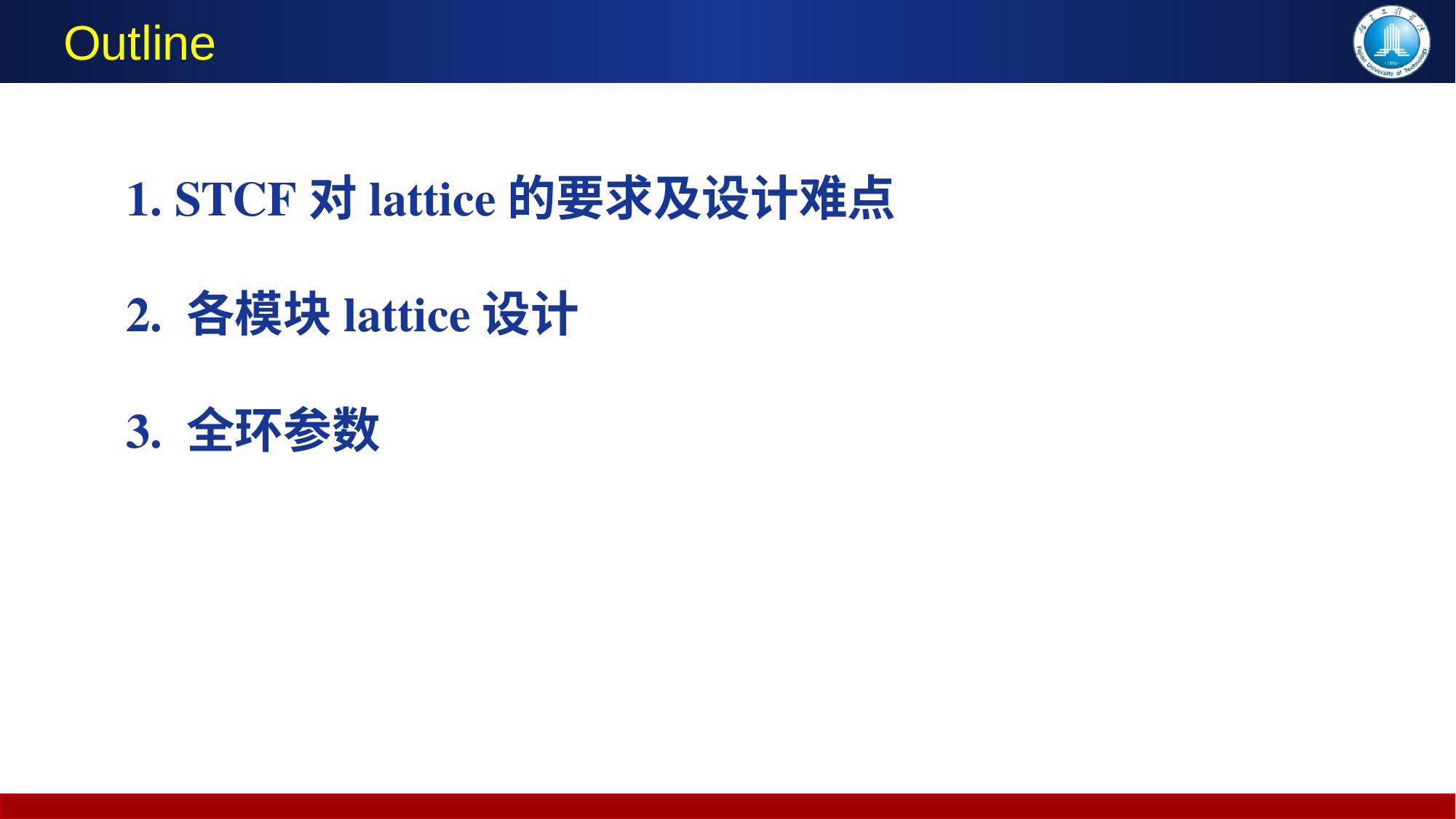

Outline
1. STCF对lattice的要求及设计难点

2. 各模块lattice设计

3. 全环参数